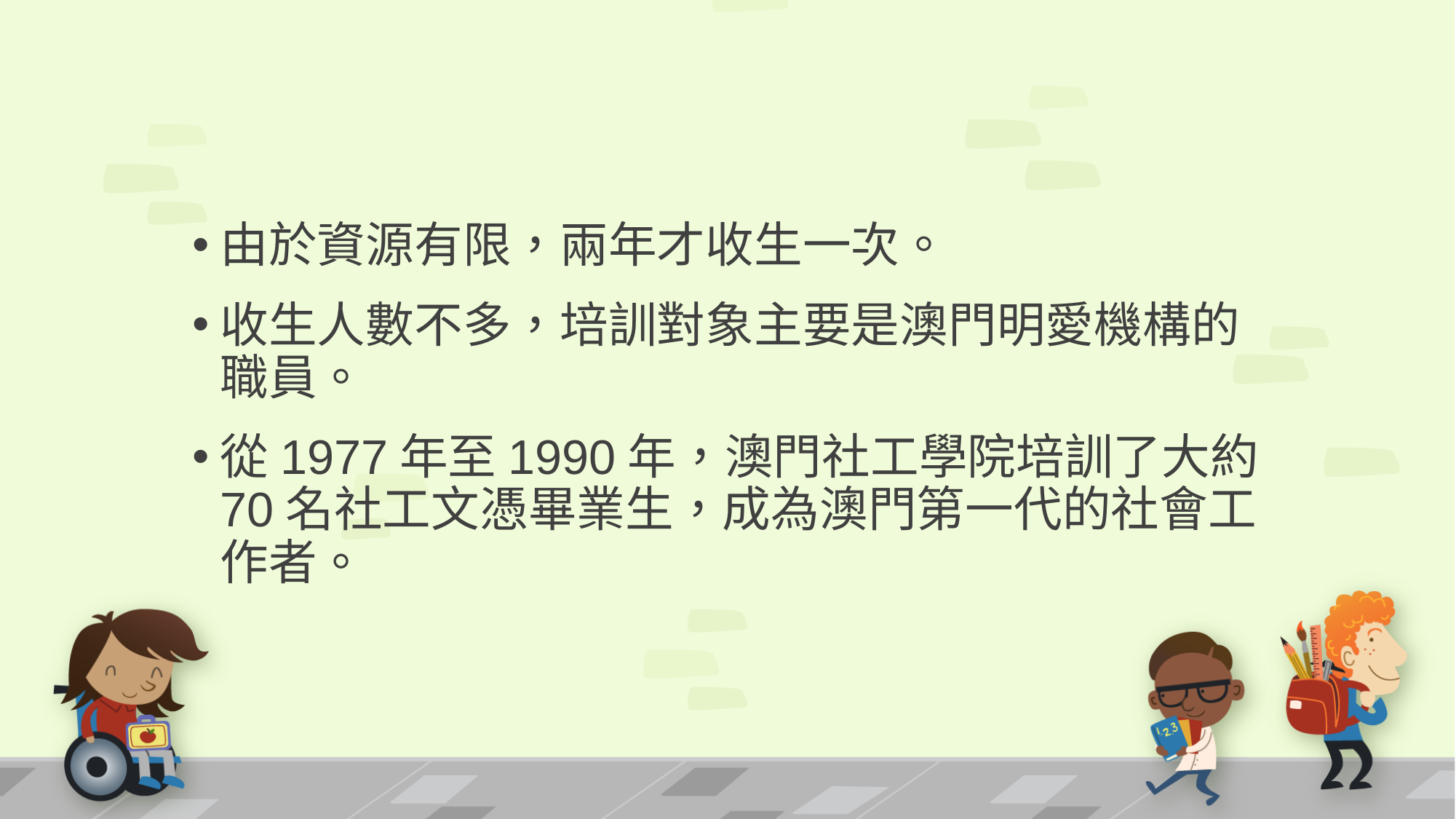

#

由於資源有限，兩年才收生一次。
收生人數不多，培訓對象主要是澳門明愛機構的職員。
從1977年至1990年，澳門社工學院培訓了大約70名社工文憑畢業生，成為澳門第一代的社會工作者。